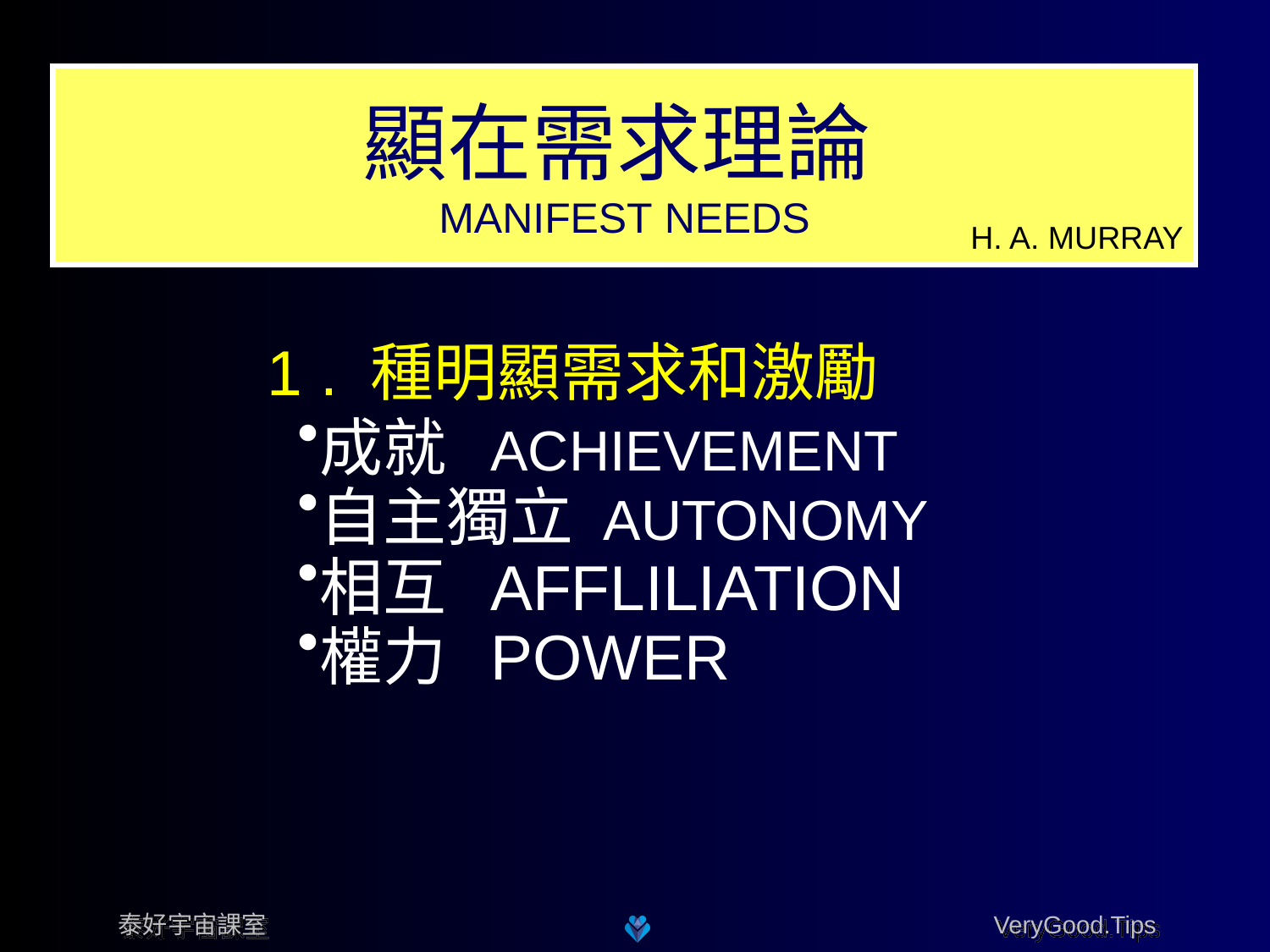

顯在需求理論
MANIFEST NEEDS
顯在需求理論
H. A. MURRAY
1 . 種明顯需求和激勵
成就  ACHIEVEMENT
自主獨立 AUTONOMY
相互  AFFLILIATION
權力  POWER